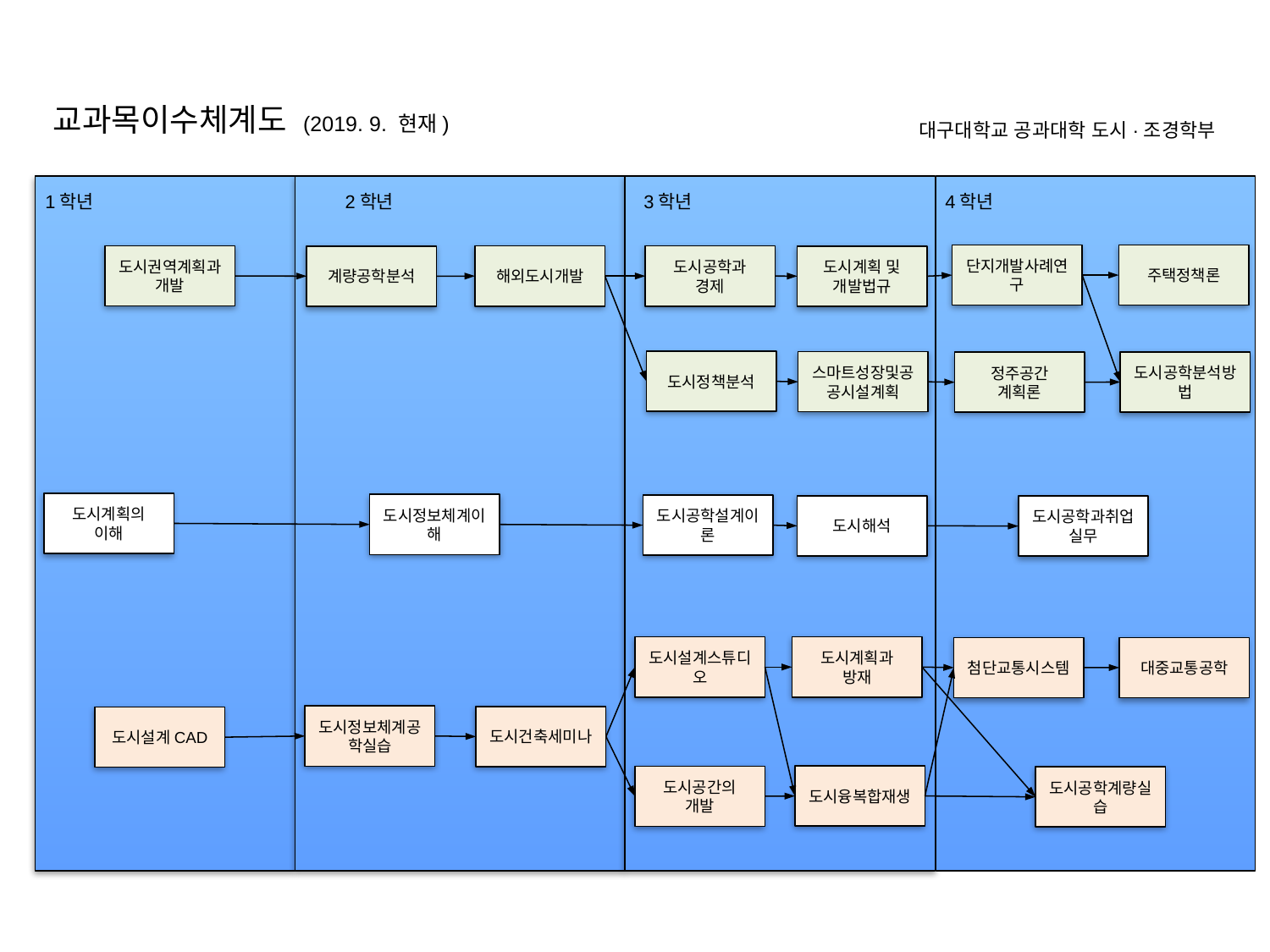

교과목이수체계도 (2019. 9. 현재)
대구대학교 공과대학 도시·조경학부

1학년
2학년
3학년
4학년
단지개발사례연구
주택정책론
도시권역계획과 개발
도시공학과 경제
해외도시개발
계량공학분석
도시계획 및 개발법규
도시정책분석
스마트성장및공공시설계획
도시공학분석방법
정주공간 계획론
도시계획의
이해
도시정보체계이해
도시공학설계이론
도시해석
도시공학과취업실무
도시설계스튜디오
도시계획과 방재
대중교통공학
첨단교통시스템
도시정보체계공학실습
도시건축세미나
도시설계CAD
도시융복합재생
도시공간의 개발
도시공학계량실습